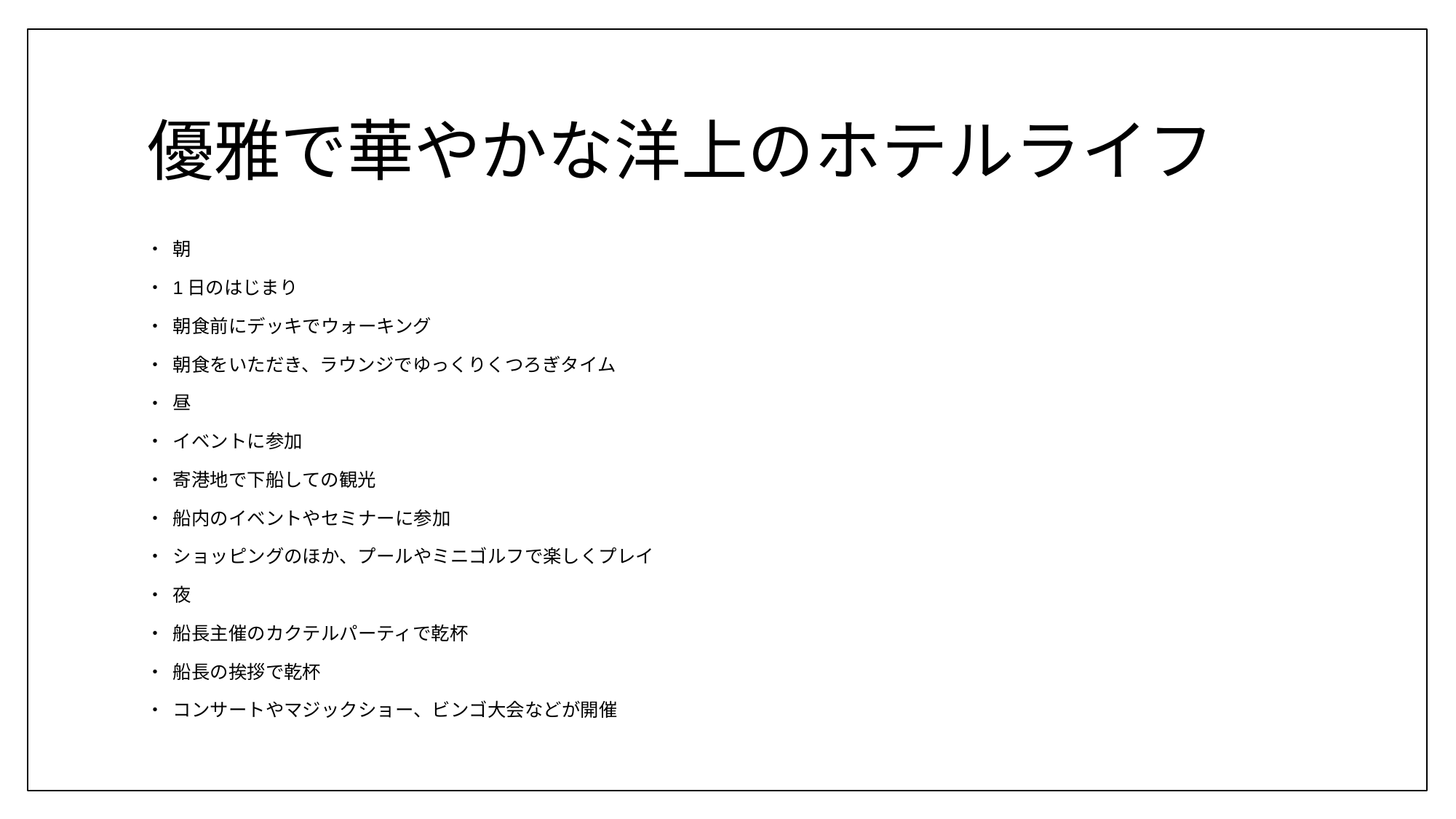

# 優雅で華やかな洋上のホテルライフ
朝
1日のはじまり
朝食前にデッキでウォーキング
朝食をいただき、ラウンジでゆっくりくつろぎタイム
昼
イベントに参加
寄港地で下船しての観光
船内のイベントやセミナーに参加
ショッピングのほか、プールやミニゴルフで楽しくプレイ
夜
船長主催のカクテルパーティで乾杯
船長の挨拶で乾杯
コンサートやマジックショー、ビンゴ大会などが開催